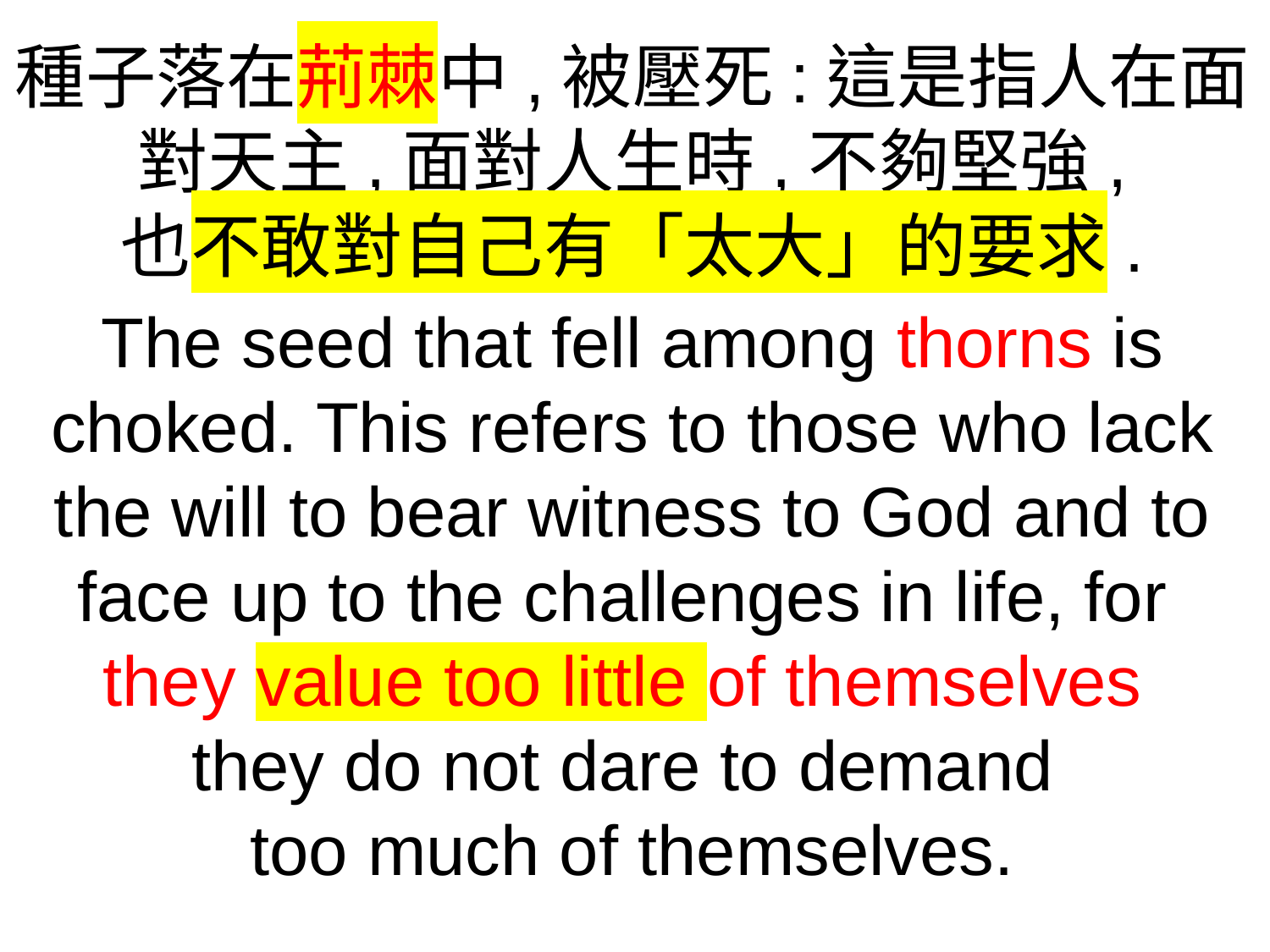

種子落在荊棘中,被壓死:這是指人在面對天主,面對人生時,不夠堅強,
也不敢對自己有「太大」的要求.
The seed that fell among thorns is choked. This refers to those who lack the will to bear witness to God and to face up to the challenges in life, for
they value too little of themselves
they do not dare to demand
too much of themselves.